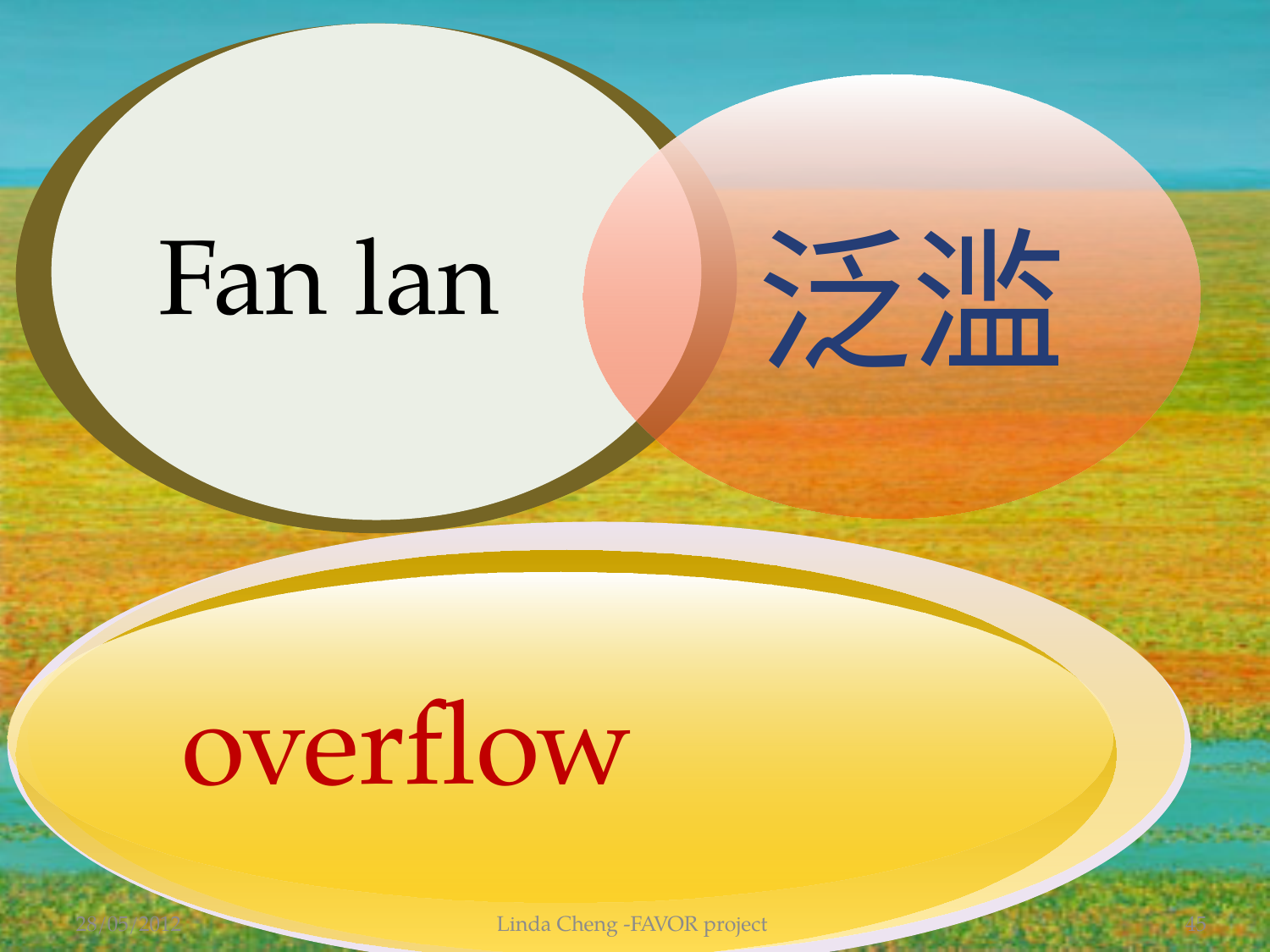

Fan lan
 泛滥

overflow
28/05/2012
Linda Cheng -FAVOR project
45